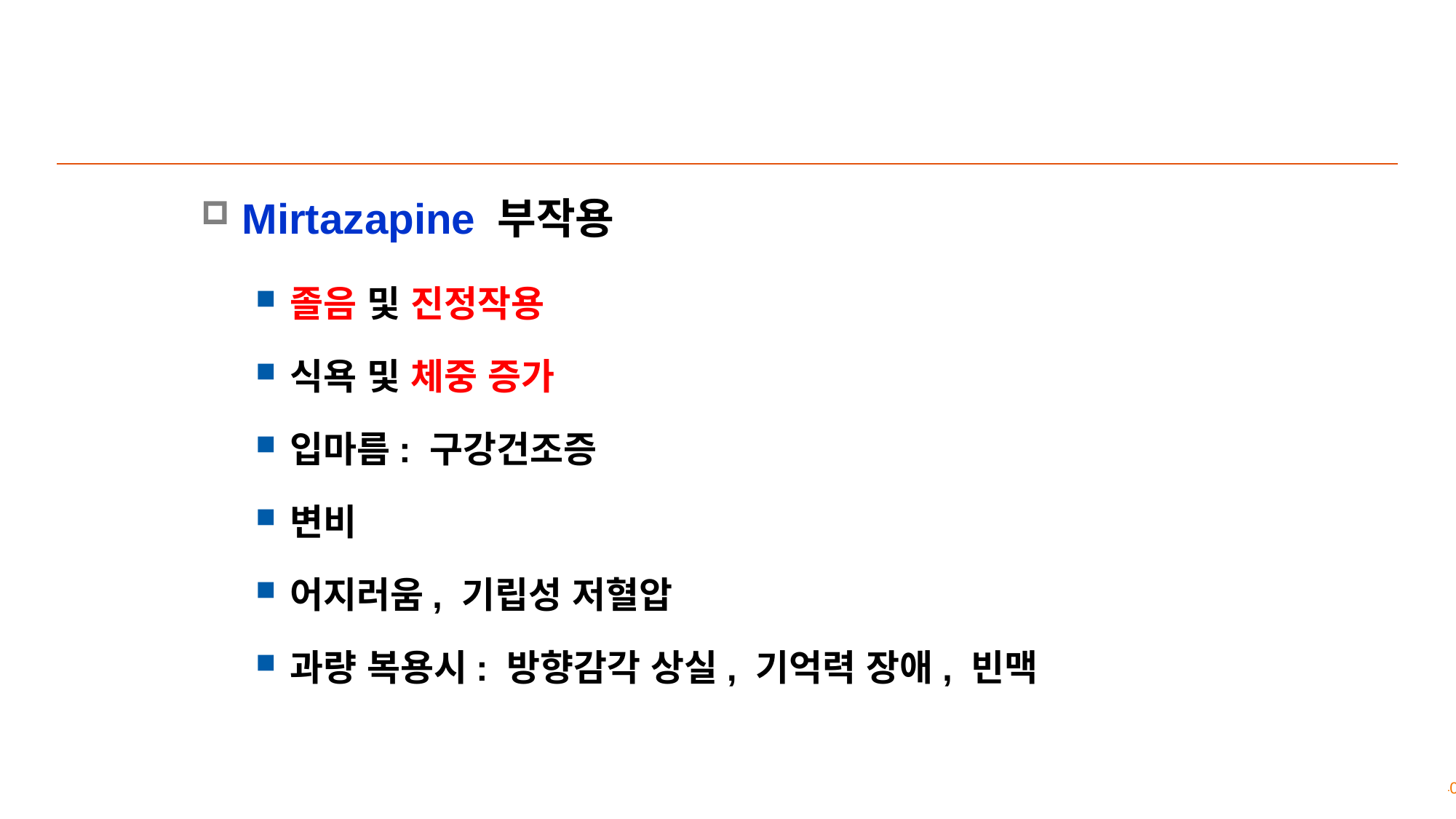

Mirtazapine 부작용
졸음 및 진정작용
식욕 및 체중 증가
입마름: 구강건조증
변비
어지러움, 기립성 저혈압
과량 복용시: 방향감각 상실, 기억력 장애, 빈맥